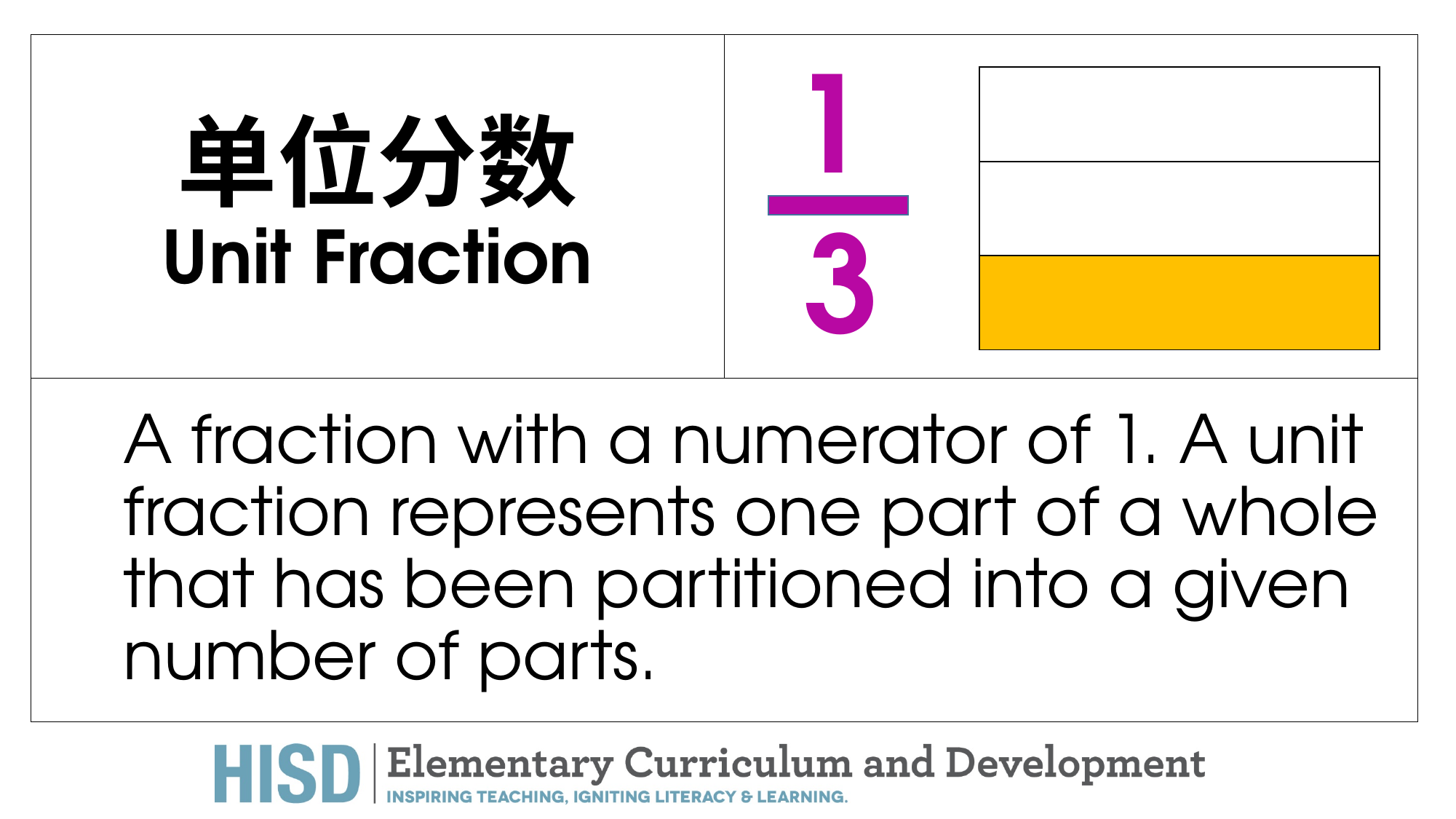

# 单位分数 Unit Fraction

 1
 3
|  |
| --- |
|  |
|  |

A fraction with a numerator of 1. A unit fraction represents one part of a whole that has been partitioned into a given number of parts.